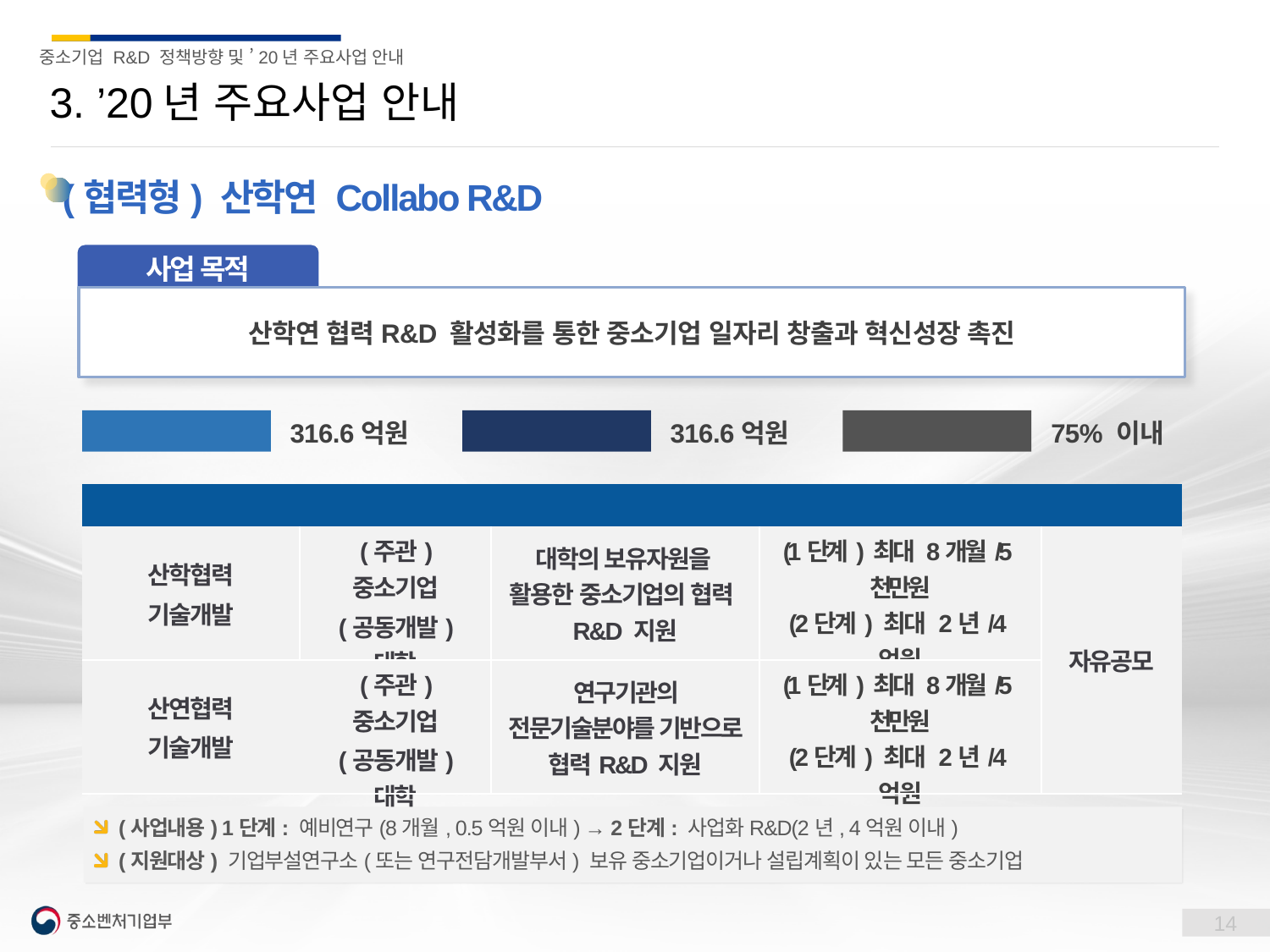

3. ’20년 주요사업 안내
(협력형) 산학연 Collabo R&D

사업 목적
산학연 협력R&D 활성화를 통한 중소기업 일자리 창출과 혁신성장 촉진
316.6억원
316.6억원
75% 이내
총 예산
20년 신규 예산
정부출연금
| 내역사업명 | 지원 대상 | 지원 내용 | 지원 한도 | 비 고 |
| --- | --- | --- | --- | --- |
| 산학협력 기술개발 | (주관) 중소기업 (공동개발) 대학 | 대학의 보유자원을 활용한 중소기업의 협력R&D 지원 | (1단계) 최대 8개월/5천만원 (2단계) 최대 2년/4억원 | 자유공모 |
| 산연협력 기술개발 | (주관) 중소기업 (공동개발) 대학 | 연구기관의 전문기술분야를 기반으로 협력R&D 지원 | (1단계) 최대 8개월/5천만원 (2단계) 최대 2년/4억원 |  |
(사업내용) 1단계: 예비연구(8개월, 0.5억원 이내) → 2단계: 사업화R&D(2년, 4억원 이내)
(지원대상) 기업부설연구소(또는 연구전담개발부서) 보유 중소기업이거나 설립계획이 있는 모든 중소기업
14